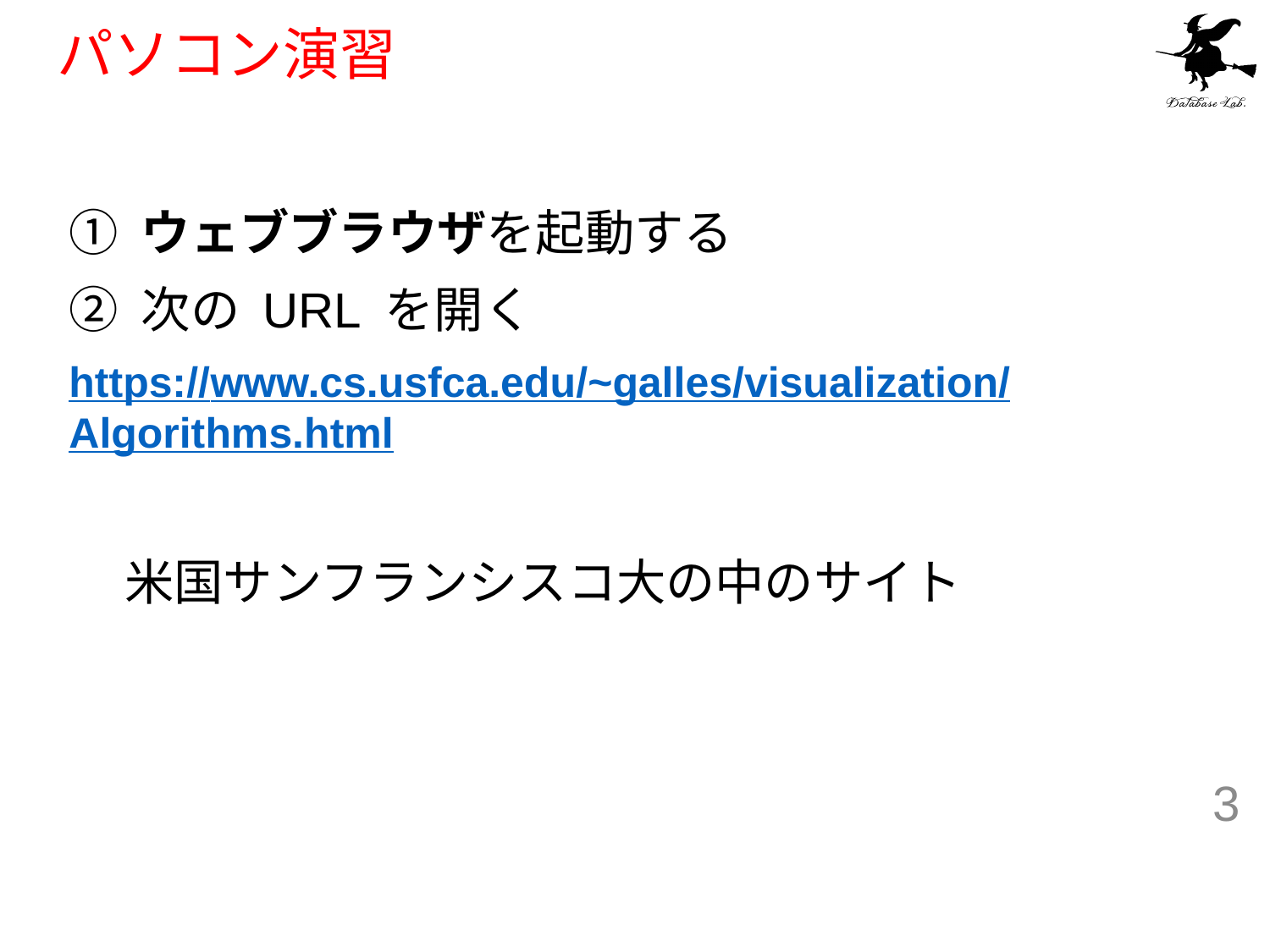

# パソコン演習
① ウェブブラウザを起動する
② 次の URL を開く
https://www.cs.usfca.edu/~galles/visualization/Algorithms.html

    米国サンフランシスコ大の中のサイト
3